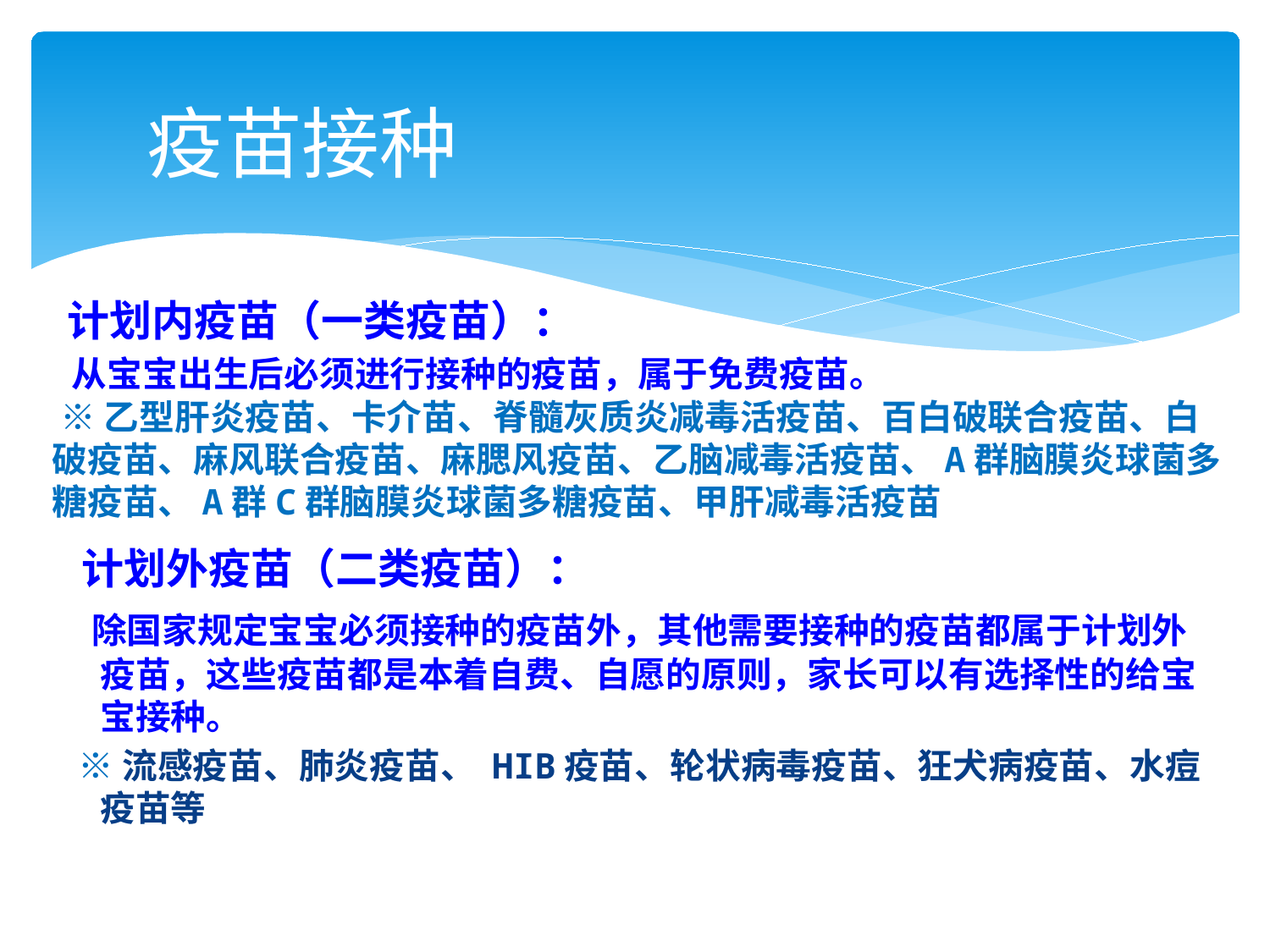

# 疫苗接种
 计划内疫苗（一类疫苗）：
 从宝宝出生后必须进行接种的疫苗，属于免费疫苗。
 ※乙型肝炎疫苗、卡介苗、脊髓灰质炎减毒活疫苗、百白破联合疫苗、白破疫苗、麻风联合疫苗、麻腮风疫苗、乙脑减毒活疫苗、A群脑膜炎球菌多糖疫苗、A群C群脑膜炎球菌多糖疫苗、甲肝减毒活疫苗

  计划外疫苗（二类疫苗）：
  除国家规定宝宝必须接种的疫苗外，其他需要接种的疫苗都属于计划外疫苗，这些疫苗都是本着自费、自愿的原则，家长可以有选择性的给宝宝接种。
  ※流感疫苗、肺炎疫苗、 HIB疫苗、轮状病毒疫苗、狂犬病疫苗、水痘疫苗等